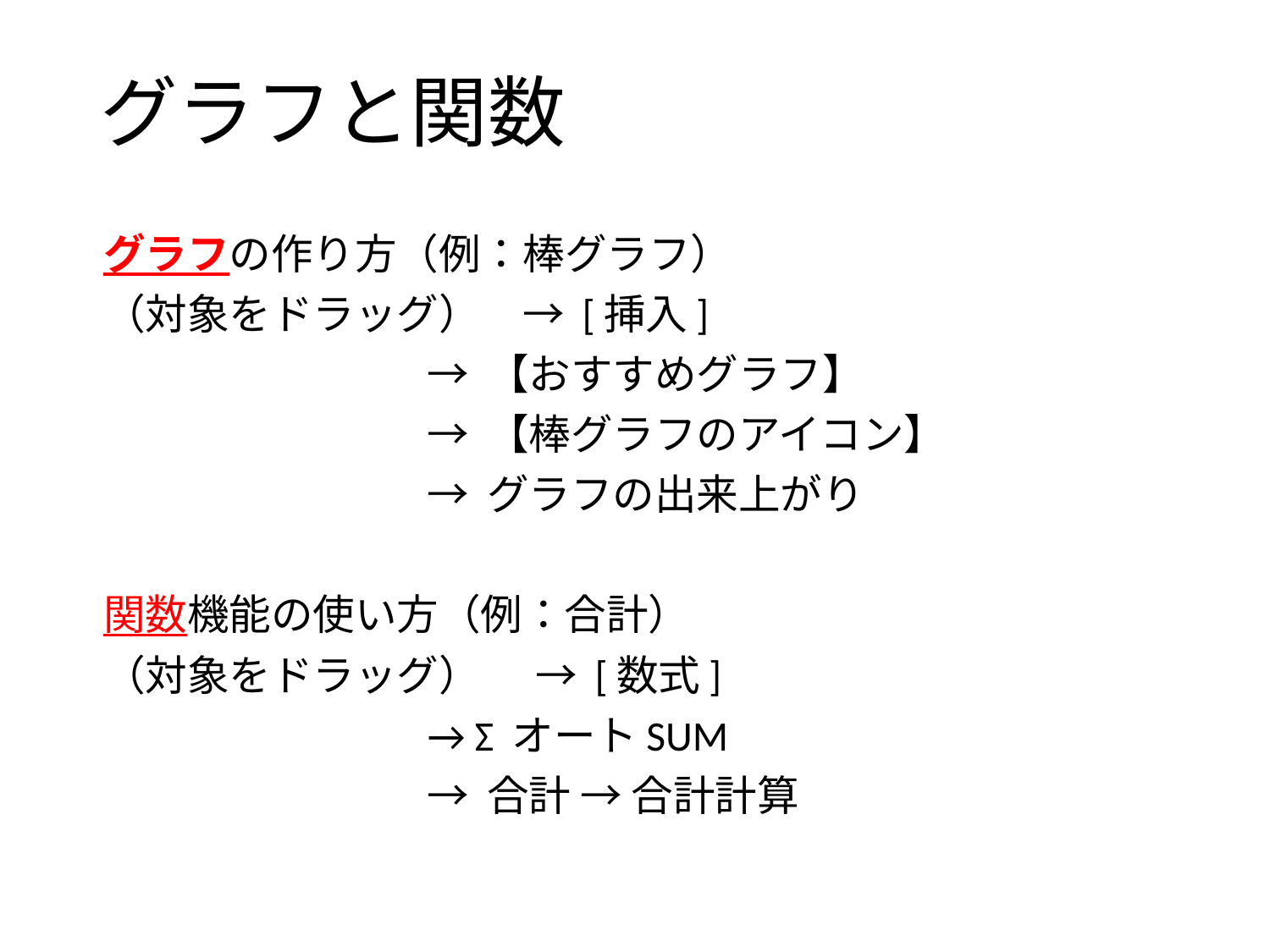

# グラフと関数
グラフの作り方（例：棒グラフ）
（対象をドラッグ）　→ [挿入]
			→ 【おすすめグラフ】
			→ 【棒グラフのアイコン】
			→ グラフの出来上がり

関数機能の使い方（例：合計）
（対象をドラッグ）	→ [数式]
			→ Σ オートSUM
			→ 合計 → 合計計算